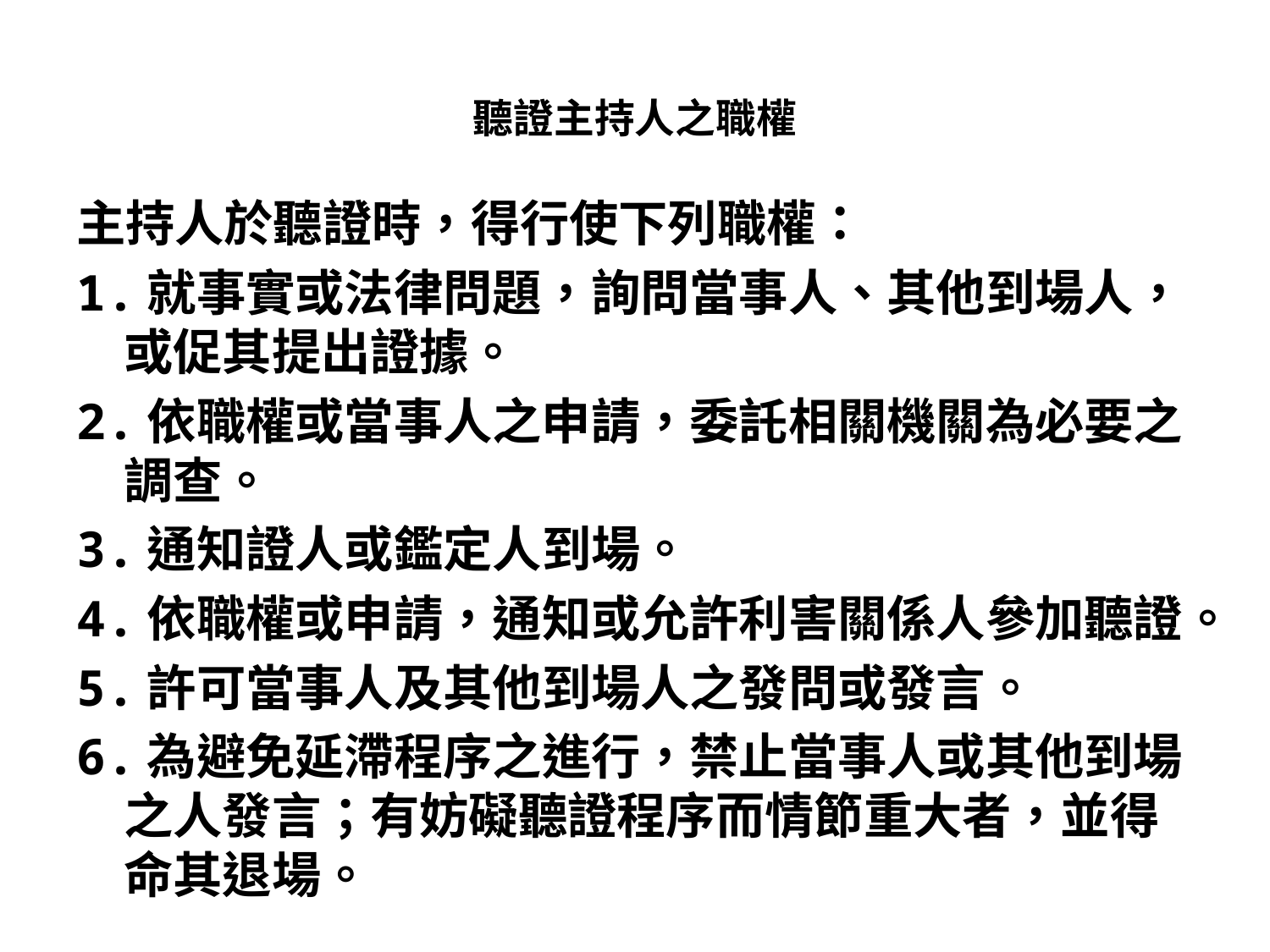

# 聽證主持人之職權
主持人於聽證時，得行使下列職權：
1.就事實或法律問題，詢問當事人、其他到場人，或促其提出證據。
2.依職權或當事人之申請，委託相關機關為必要之調查。
3.通知證人或鑑定人到場。
4.依職權或申請，通知或允許利害關係人參加聽證。
5.許可當事人及其他到場人之發問或發言。
6.為避免延滯程序之進行，禁止當事人或其他到場之人發言；有妨礙聽證程序而情節重大者，並得命其退場。